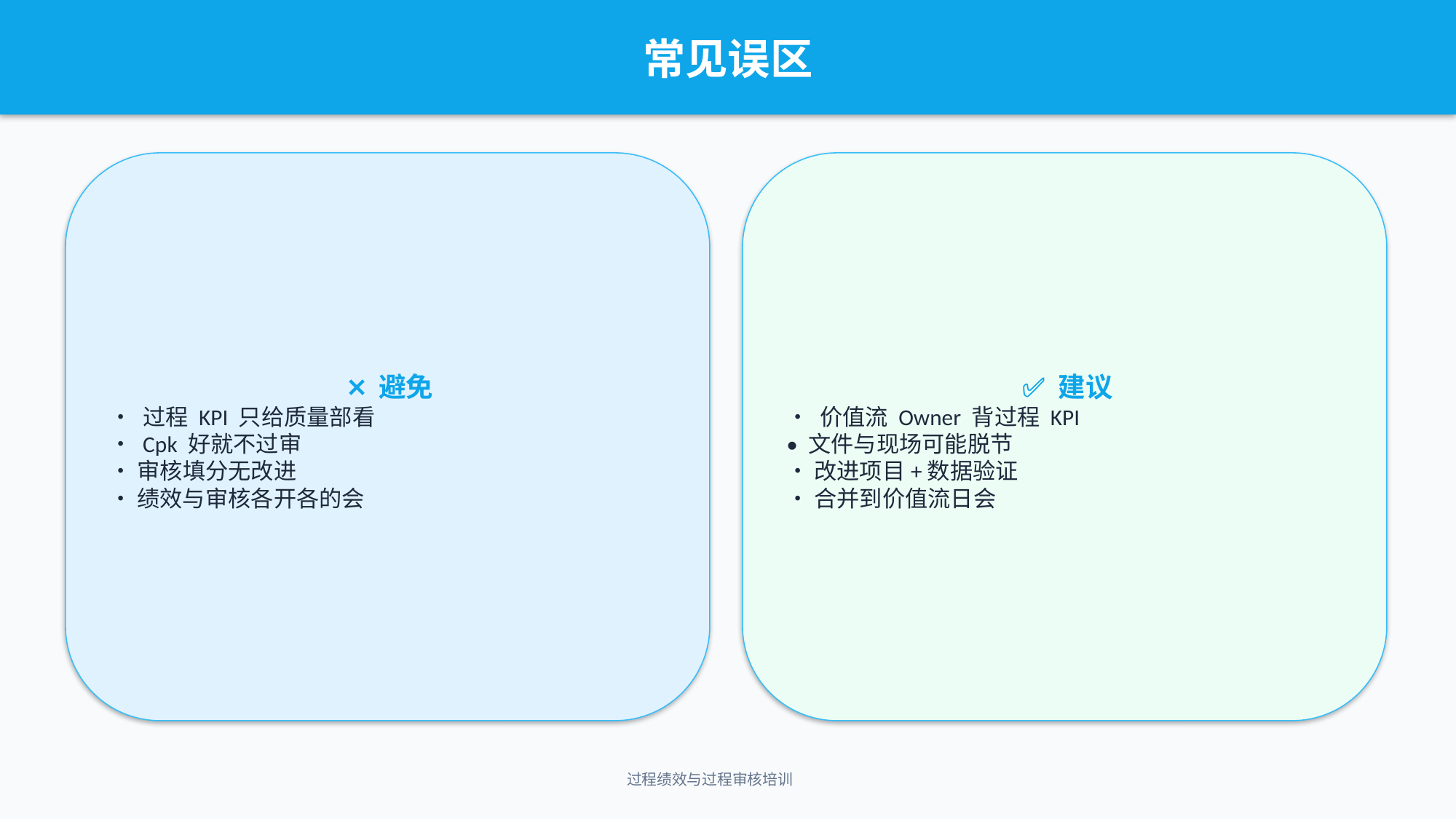

常见误区
❌ 避免
• 过程 KPI 只给质量部看
• Cpk 好就不过审
• 审核填分无改进
• 绩效与审核各开各的会
✅ 建议
• 价值流 Owner 背过程 KPI
• 文件与现场可能脱节
• 改进项目+数据验证
• 合并到价值流日会
过程绩效与过程审核培训